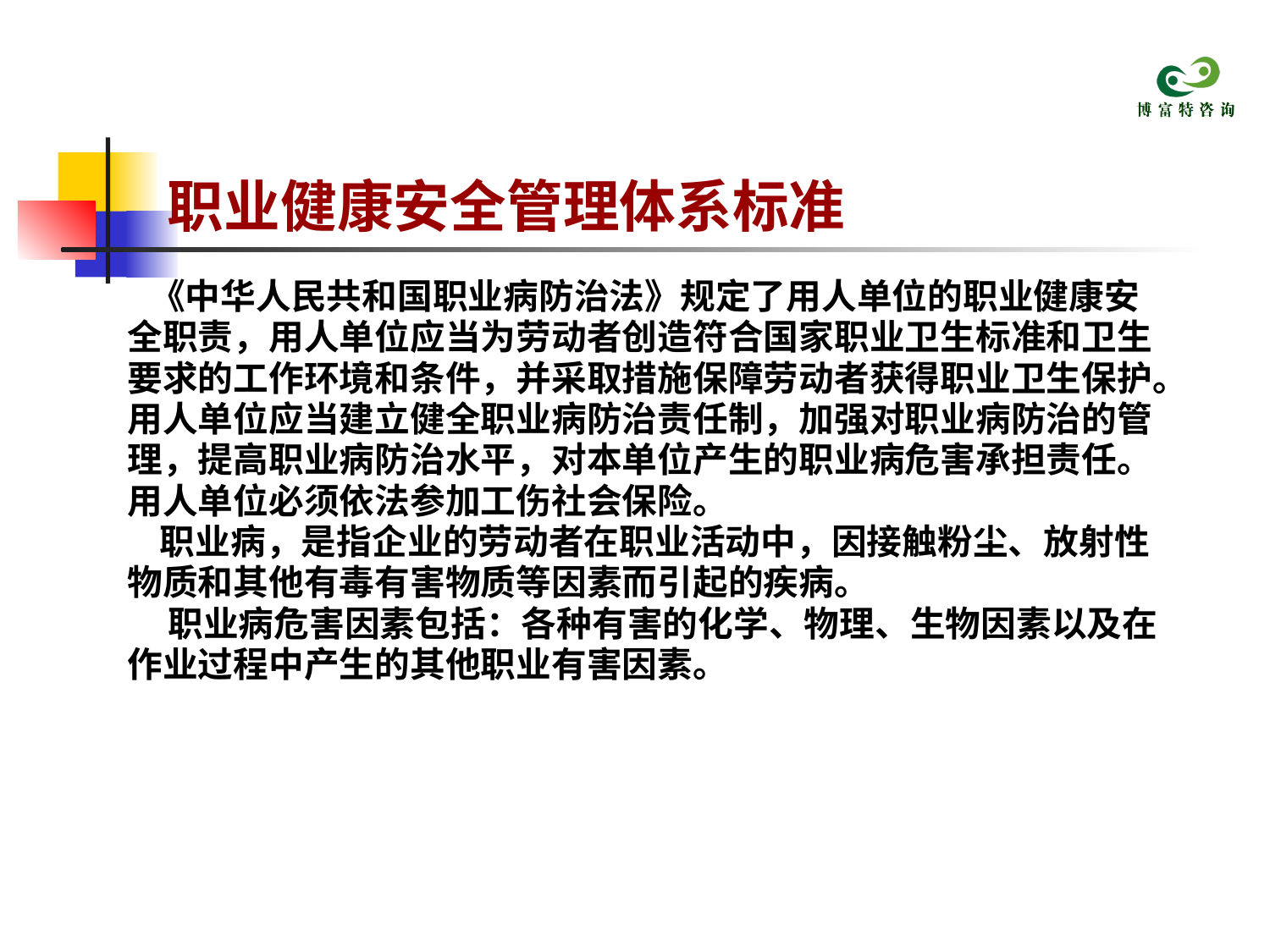

# 职业健康安全管理体系标准
   《中华人民共和国职业病防治法》规定了用人单位的职业健康安
全职责，用人单位应当为劳动者创造符合国家职业卫生标准和卫生
要求的工作环境和条件，并采取措施保障劳动者获得职业卫生保护。
用人单位应当建立健全职业病防治责任制，加强对职业病防治的管
理，提高职业病防治水平，对本单位产生的职业病危害承担责任。
用人单位必须依法参加工伤社会保险。
   职业病，是指企业的劳动者在职业活动中，因接触粉尘、放射性
物质和其他有毒有害物质等因素而引起的疾病。
    职业病危害因素包括：各种有害的化学、物理、生物因素以及在
作业过程中产生的其他职业有害因素。

114